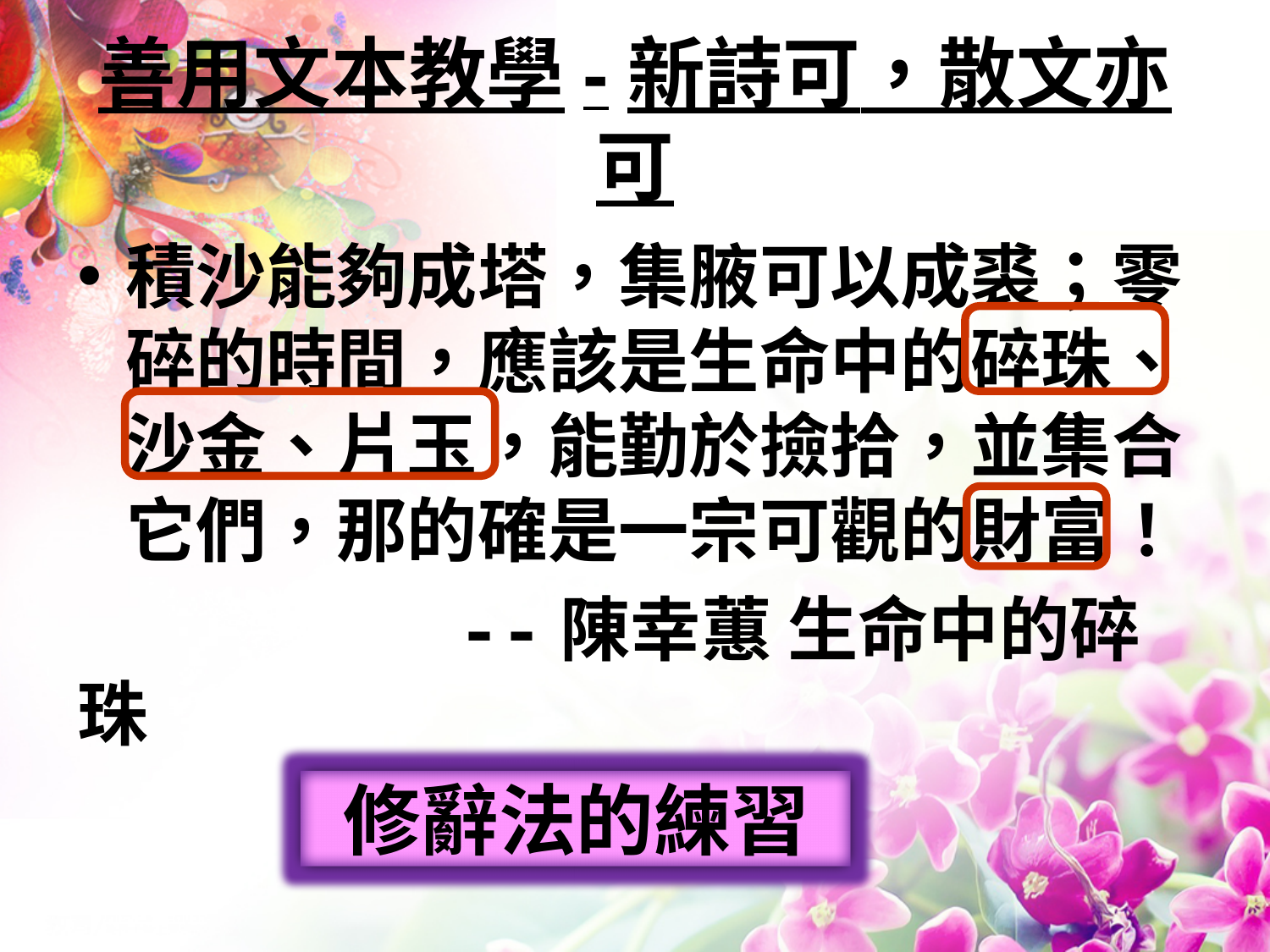

# 善用文本教學-新詩可，散文亦可
積沙能夠成塔，集腋可以成裘；零碎的時間，應該是生命中的碎珠、沙金、片玉，能勤於撿拾，並集合它們，那的確是一宗可觀的財富！
         --陳幸蕙 生命中的碎珠

 修辭法的練習